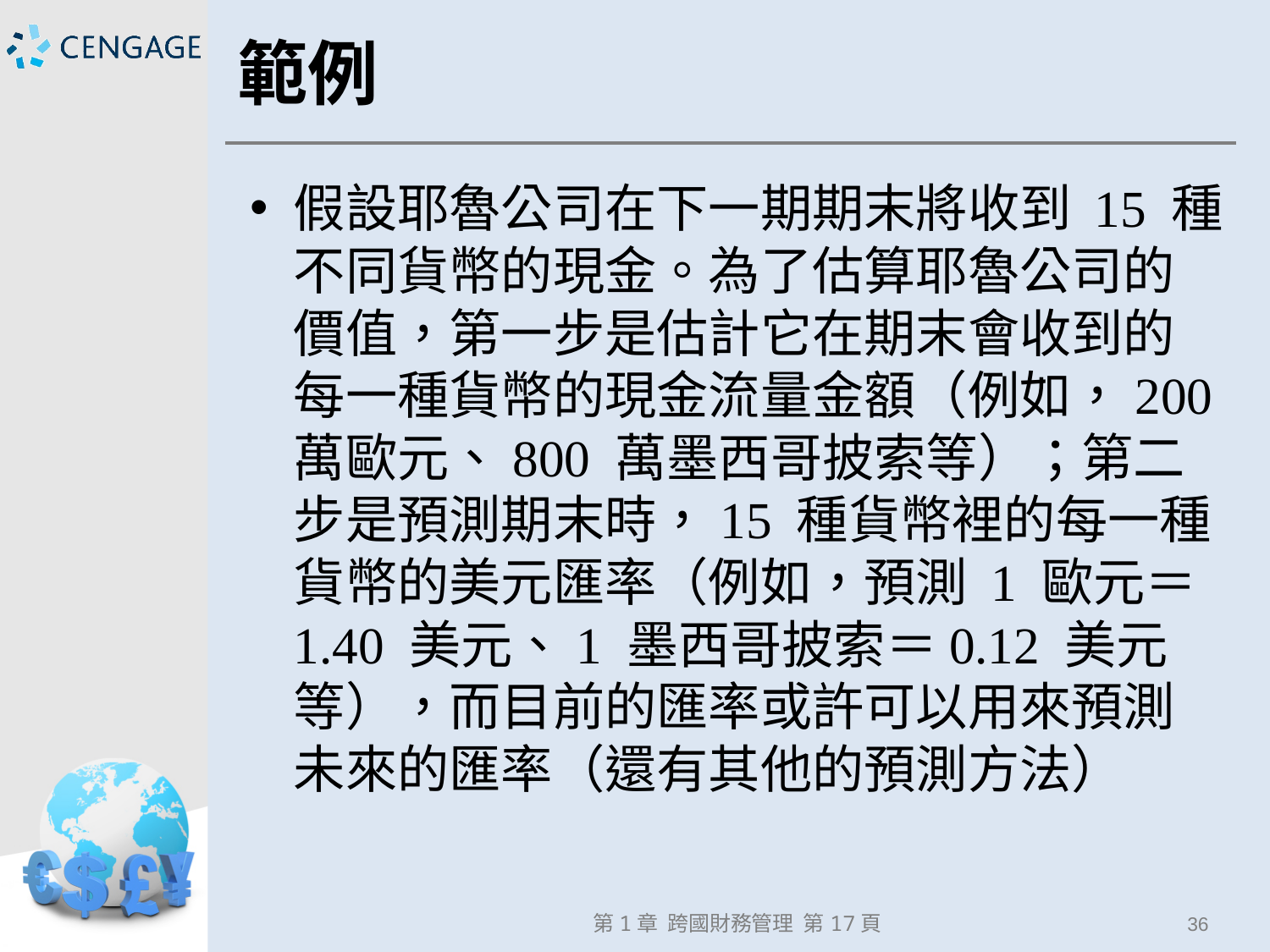

# 範例
假設耶魯公司在下一期期末將收到 15 種不同貨幣的現金。為了估算耶魯公司的價值，第一步是估計它在期末會收到的每一種貨幣的現金流量金額（例如，200 萬歐元、800 萬墨西哥披索等）；第二步是預測期末時，15 種貨幣裡的每一種貨幣的美元匯率（例如，預測 1 歐元＝1.40 美元、1 墨西哥披索＝0.12 美元等），而目前的匯率或許可以用來預測未來的匯率（還有其他的預測方法）
第1章  跨國財務管理  第17頁
36